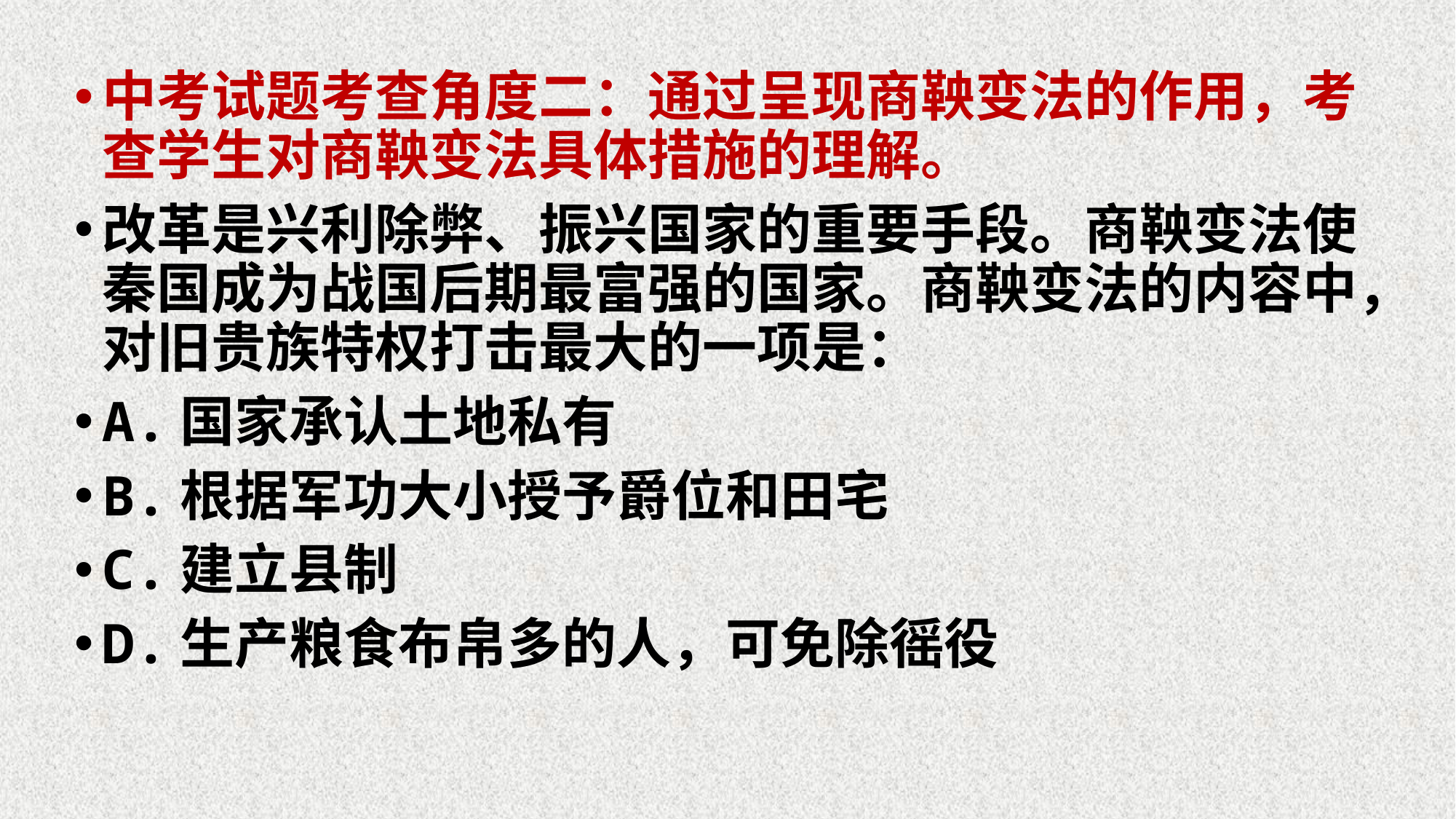

中考试题考查角度二：通过呈现商鞅变法的作用，考查学生对商鞅变法具体措施的理解。
改革是兴利除弊、振兴国家的重要手段。商鞅变法使秦国成为战国后期最富强的国家。商鞅变法的内容中，对旧贵族特权打击最大的一项是：
A.国家承认土地私有
B.根据军功大小授予爵位和田宅
C.建立县制
D.生产粮食布帛多的人，可免除徭役